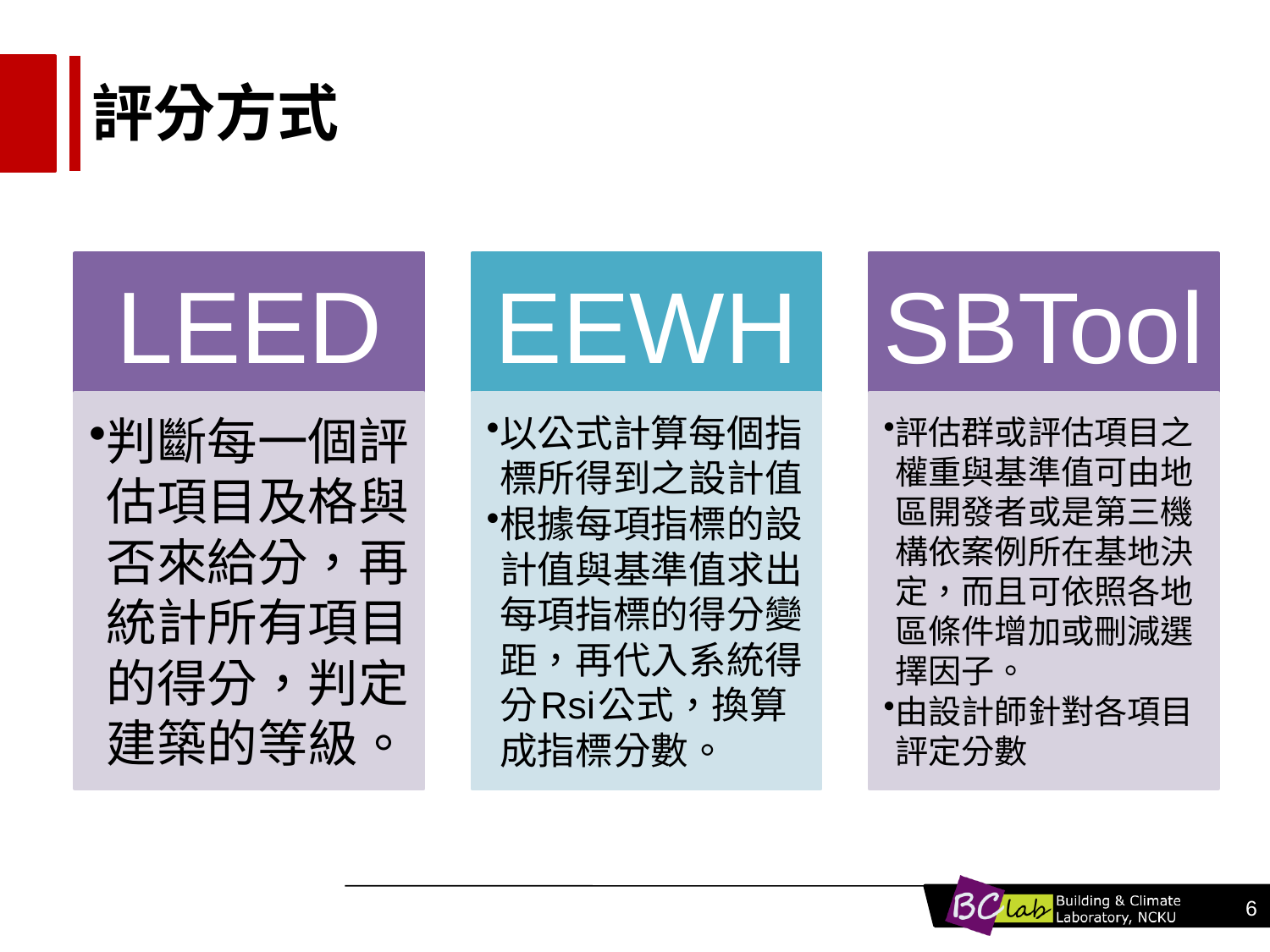

# 評分方式
LEED
判斷每一個評估項目及格與否來給分，再統計所有項目的得分，判定建築的等級。
EEWH
以公式計算每個指標所得到之設計值
根據每項指標的設計值與基準值求出每項指標的得分變距，再代入系統得分Rsi公式，換算成指標分數。
SBTool
評估群或評估項目之權重與基準值可由地區開發者或是第三機構依案例所在基地決定，而且可依照各地區條件增加或刪減選擇因子。
由設計師針對各項目評定分數
6